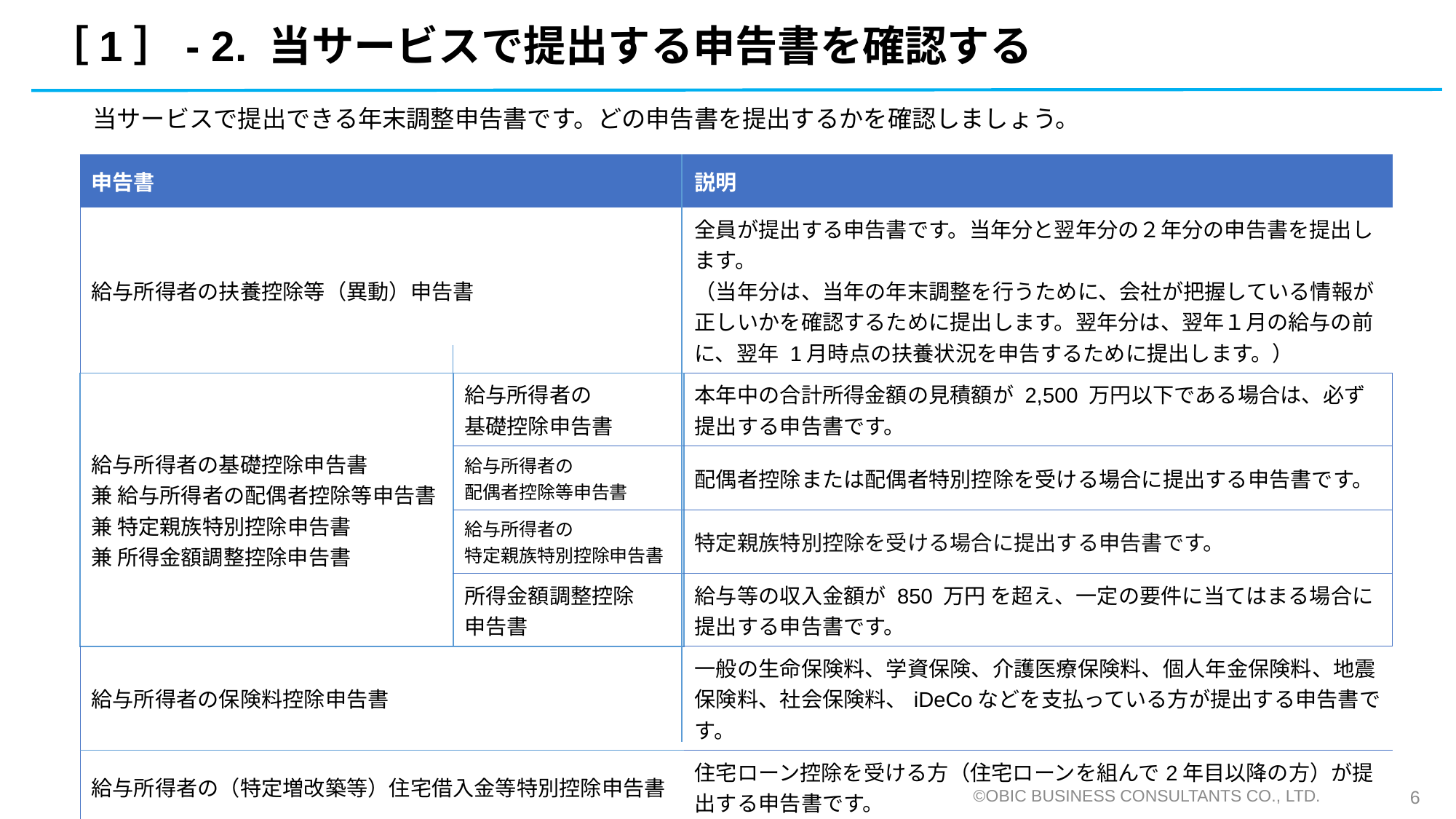

# ［1］- 2. 当サービスで提出する申告書を確認する
 　当サービスで提出できる年末調整申告書です。どの申告書を提出するかを確認しましょう。

| 申告書 |  | 説明 |
| --- | --- | --- |
| 給与所得者の扶養控除等（異動）申告書 |  | 全員が提出する申告書です。当年分と翌年分の２年分の申告書を提出します。 （当年分は、当年の年末調整を行うために、会社が把握している情報が正しいかを確認するために提出します。翌年分は、翌年１月の給与の前に、翌年 1月時点の扶養状況を申告するために提出します。） |
| 給与所得者の基礎控除申告書 兼 給与所得者の配偶者控除等申告書 兼 特定親族特別控除申告書 兼 所得金額調整控除申告書 | 給与所得者の 基礎控除申告書 | 本年中の合計所得金額の見積額が 2,500 万円以下である場合は、必ず提出する申告書です。 |
|  | 給与所得者の 配偶者控除等申告書 | 配偶者控除または配偶者特別控除を受ける場合に提出する申告書です。 |
|  | 給与所得者の 特定親族特別控除申告書 | 特定親族特別控除を受ける場合に提出する申告書です。 |
|  | 所得金額調整控除 申告書 | 給与等の収入金額が 850 万円 を超え、一定の要件に当てはまる場合に提出する申告書です。 |
| 給与所得者の保険料控除申告書 |  | 一般の生命保険料、学資保険、介護医療保険料、個人年金保険料、地震保険料、社会保険料、iDeCoなどを支払っている方が提出する申告書です。 |
| 給与所得者の（特定増改築等）住宅借入金等特別控除申告書 |  | 住宅ローン控除を受ける方（住宅ローンを組んで2年目以降の方）が提出する申告書です。 |
©OBIC BUSINESS CONSULTANTS CO., LTD.
6